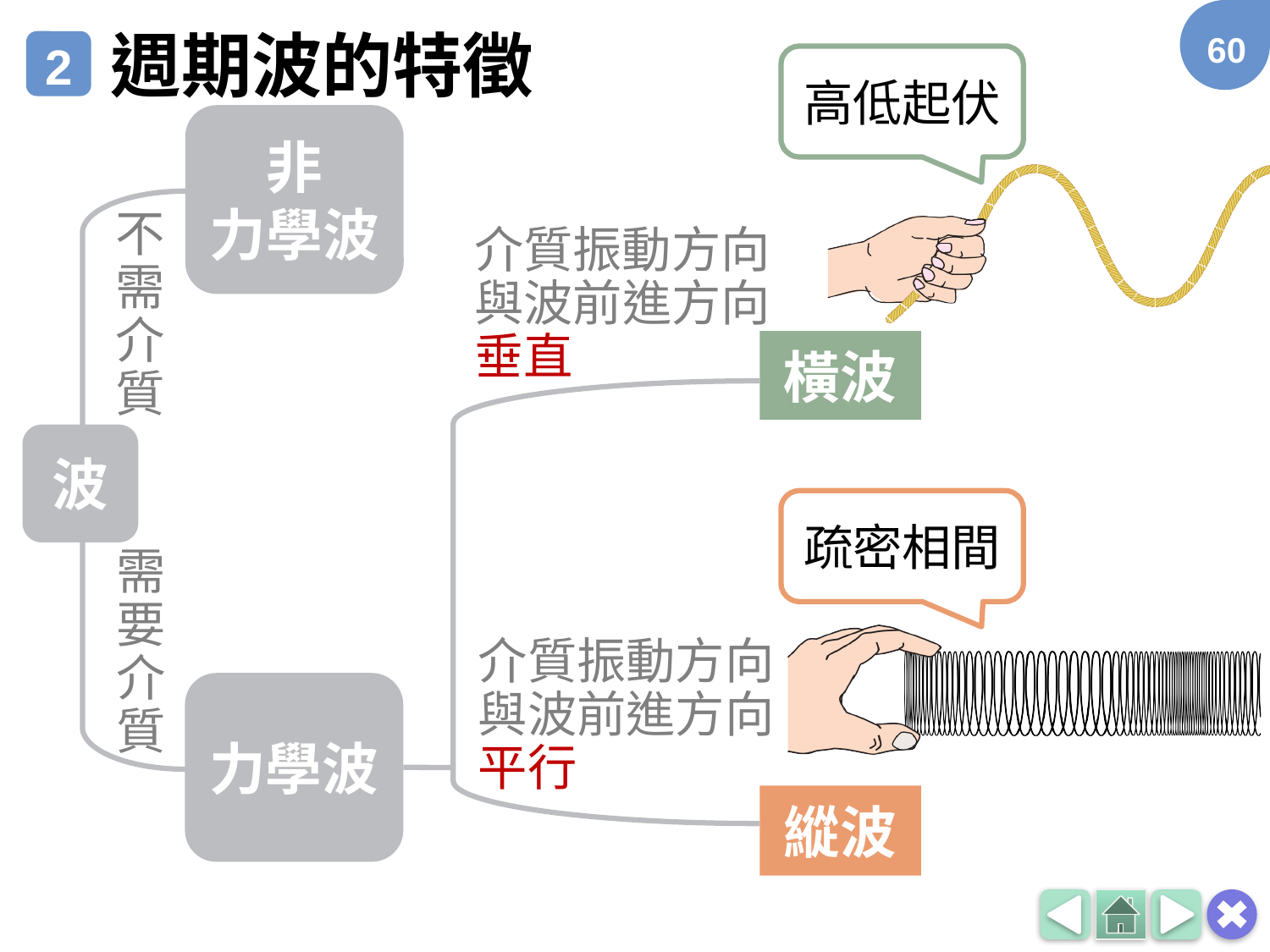

60
# 週期波的特徵
高低起伏

非
力學波

不需介質
介質振動方向與波前進方向垂直
橫波

波
疏密相間
需要介質

介質振動方向與波前進方向平行
力學波
縱波